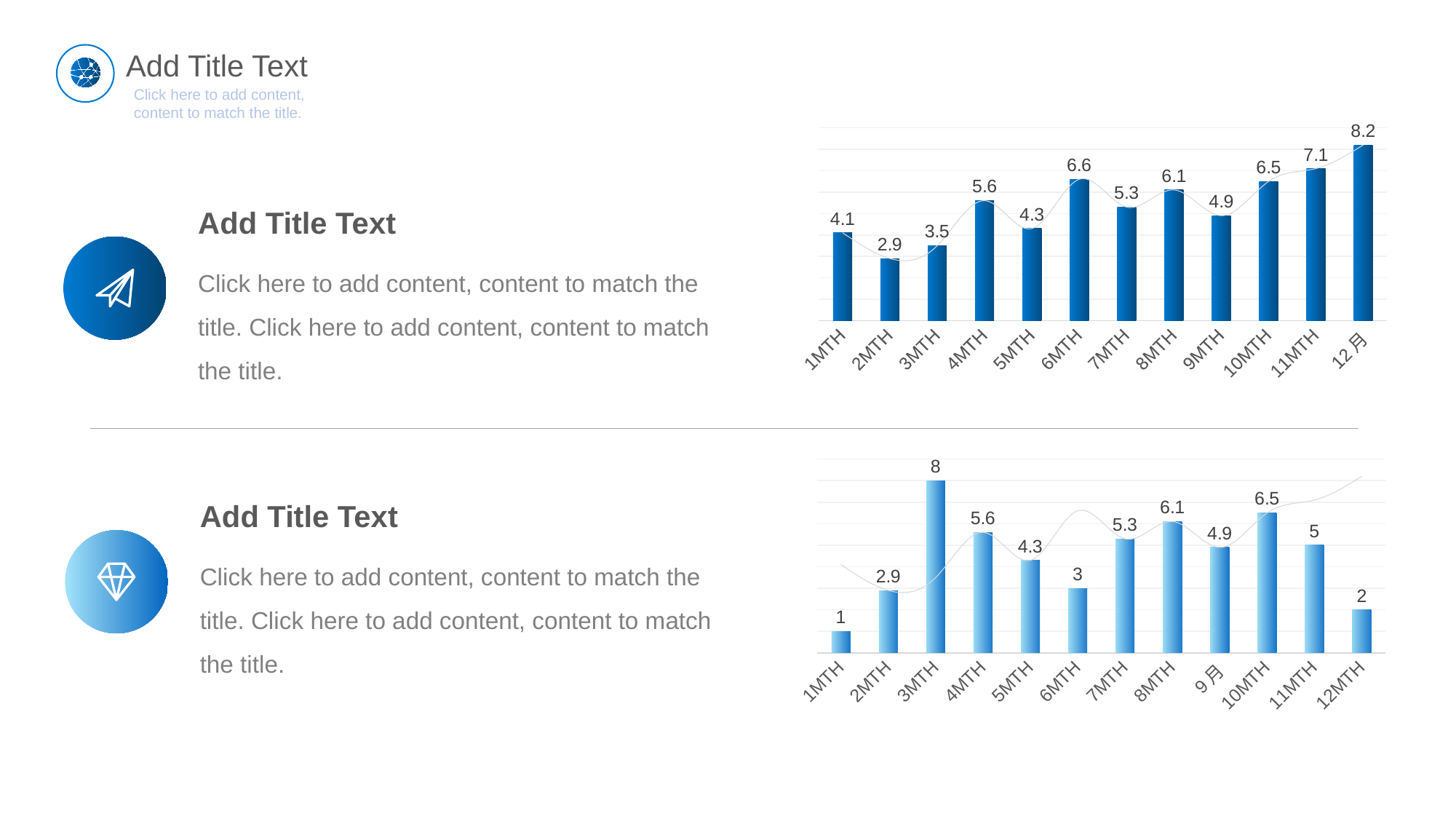

Add Title Text
Click here to add content, content to match the title.

### Chart

| Category | 系列 1 | 系列 2 |
|---|---|---|
| 1MTH | 4.1 | 4.1 |
| 2MTH | 2.9 | 2.9 |
| 3MTH | 3.5 | 3.5 |
| 4MTH | 5.6 | 5.6 |
| 5MTH | 4.3 | 4.3 |
| 6MTH | 6.6 | 6.6 |
| 7MTH | 5.3 | 5.3 |
| 8MTH | 6.1 | 6.1 |
| 9MTH | 4.9 | 4.9 |
| 10MTH | 6.5 | 6.5 |
| 11MTH | 7.1 | 7.1 |
| 12月 | 8.2 | 8.2 |
Add Title Text

Click here to add content, content to match the title. Click here to add content, content to match the title.

### Chart

| Category | 系列 1 | 系列 2 |
|---|---|---|
| 1MTH | 1.0 | 4.1 |
| 2MTH | 2.9 | 2.9 |
| 3MTH | 8.0 | 3.5 |
| 4MTH | 5.6 | 5.6 |
| 5MTH | 4.3 | 4.3 |
| 6MTH | 3.0 | 6.6 |
| 7MTH | 5.3 | 5.3 |
| 8MTH | 6.1 | 6.1 |
| 9月 | 4.9 | 4.9 |
| 10MTH | 6.5 | 6.5 |
| 11MTH | 5.0 | 7.1 |
| 12MTH | 2.0 | 8.2 |
Add Title Text

Click here to add content, content to match the title. Click here to add content, content to match the title.